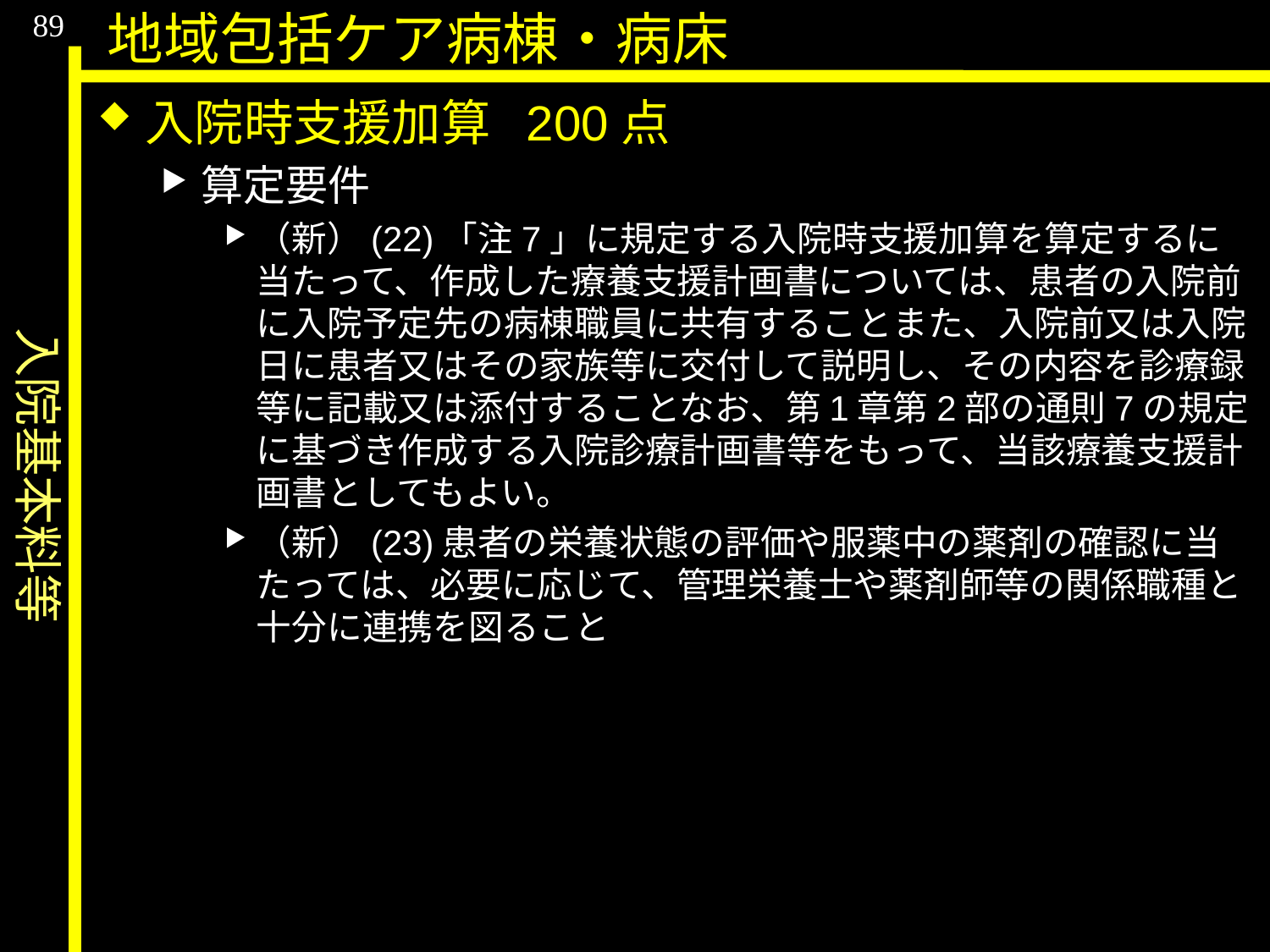

入院基本料等
89
地域包括ケア病棟・病床

入院時支援加算	200点
算定要件
（新）(22)「注7」に規定する入院時支援加算を算定するに当たって、作成した療養支援計画書については、患者の入院前に入院予定先の病棟職員に共有することまた、入院前又は入院日に患者又はその家族等に交付して説明し、その内容を診療録等に記載又は添付することなお、第1章第2部の通則7の規定に基づき作成する入院診療計画書等をもって、当該療養支援計画書としてもよい。
（新）(23)患者の栄養状態の評価や服薬中の薬剤の確認に当たっては、必要に応じて、管理栄養士や薬剤師等の関係職種と十分に連携を図ること